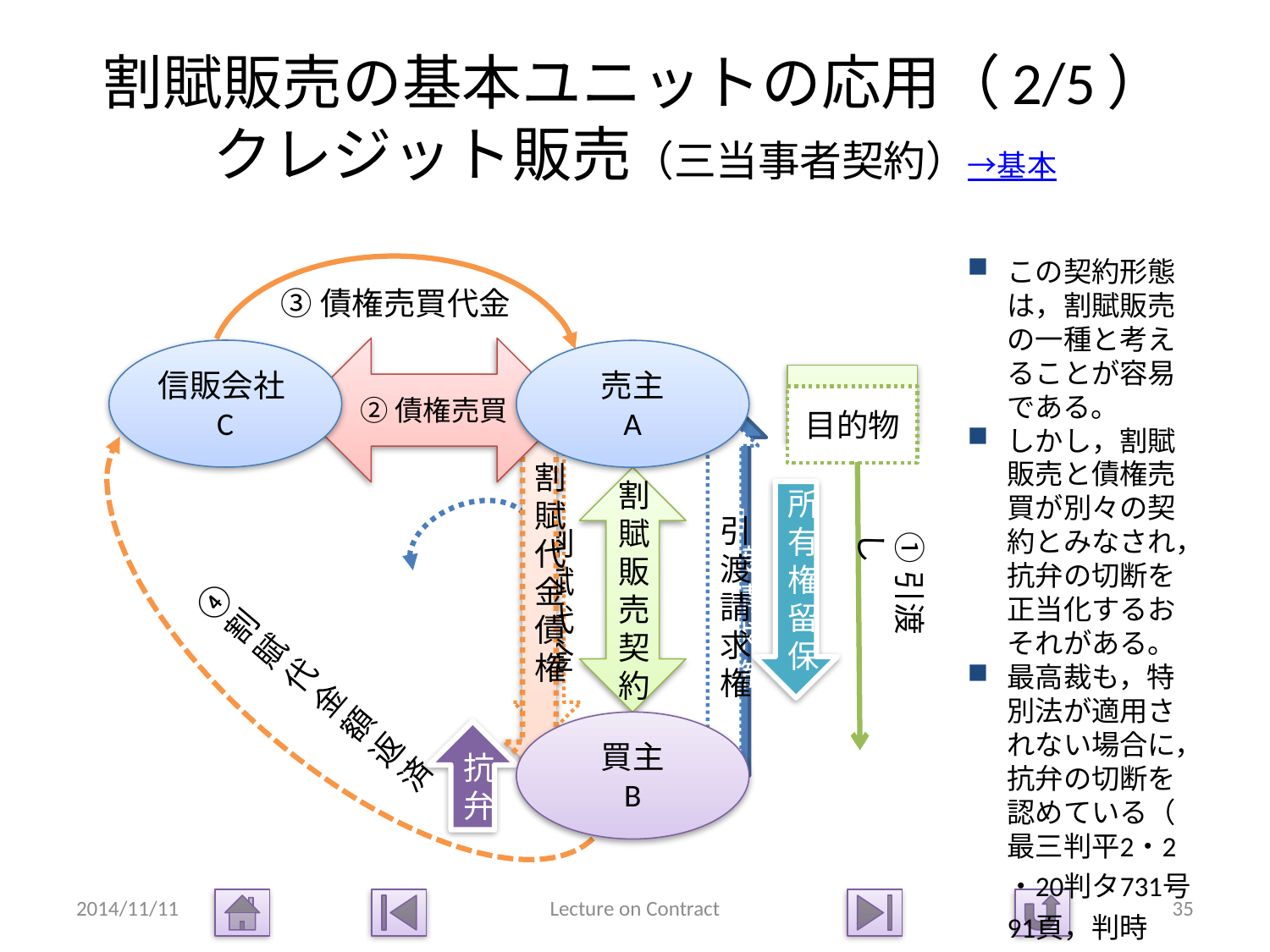

# 割賦販売の基本ユニットの応用（2/5） クレジット販売（三当事者契約）→基本
この契約形態は，割賦販売の一種と考えることが容易である。
しかし，割賦販売と債権売買が別々の契約とみなされ，抗弁の切断を正当化するおそれがある。
最高裁も，特別法が適用されない場合に，抗弁の切断を認めている（最三判平2・2・20判タ731号91頁，判時1354号76頁）。
③債権売買代金
④
割
賦
代
金
額
返
済
②債権売買
信販会社C
売主
A
目的物
割賦代金債権
目的物
　　割賦代金
引渡請求権
引渡請求権
割賦販売契約
所有権留保

①引渡し
買主
B
抗弁
2014/11/11
Lecture on Contract
35